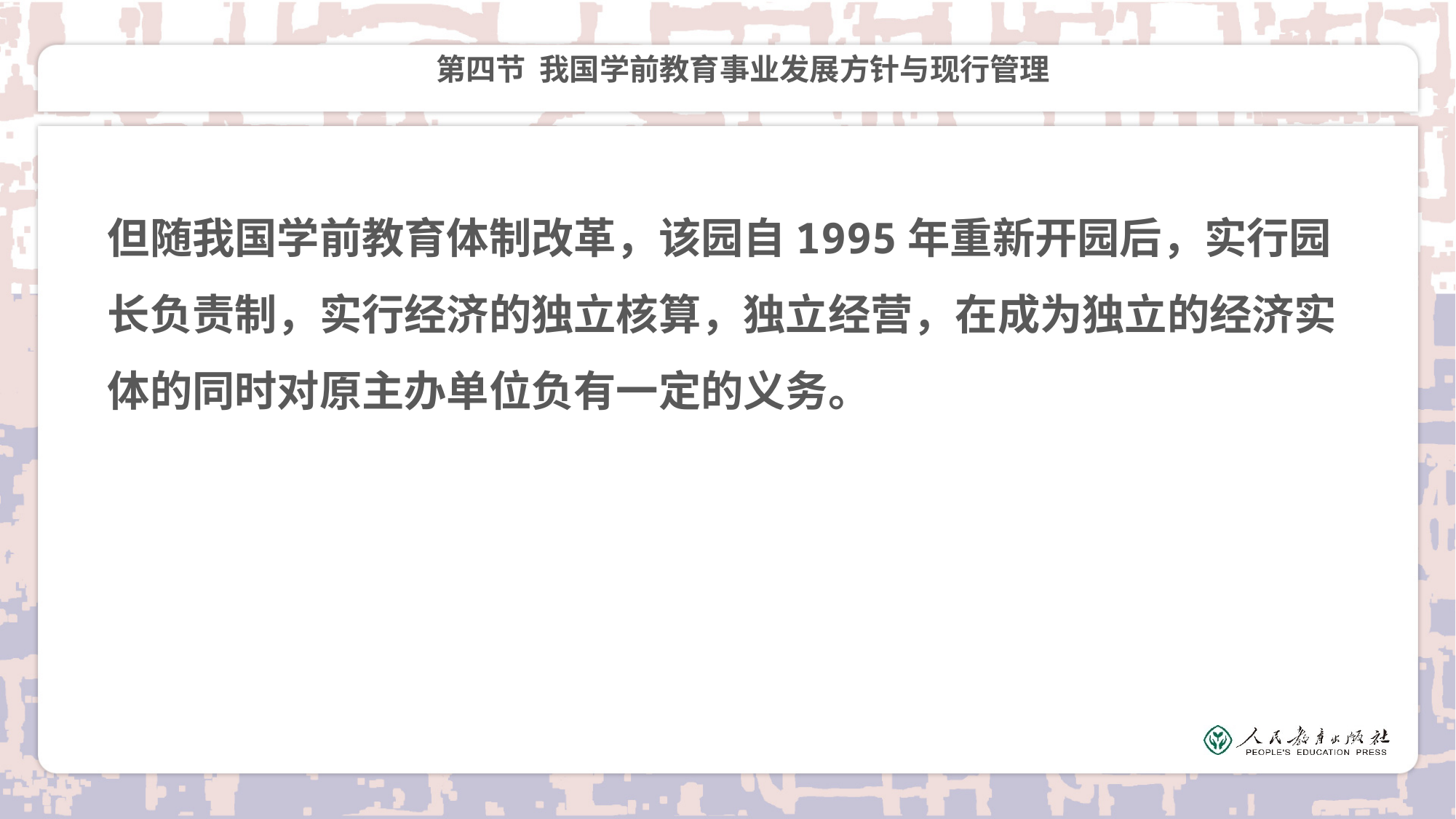

# 第四节  我国学前教育事业发展方针与现行管理
但随我国学前教育体制改革，该园自1995年重新开园后，实行园长负责制，实行经济的独立核算，独立经营，在成为独立的经济实体的同时对原主办单位负有一定的义务。